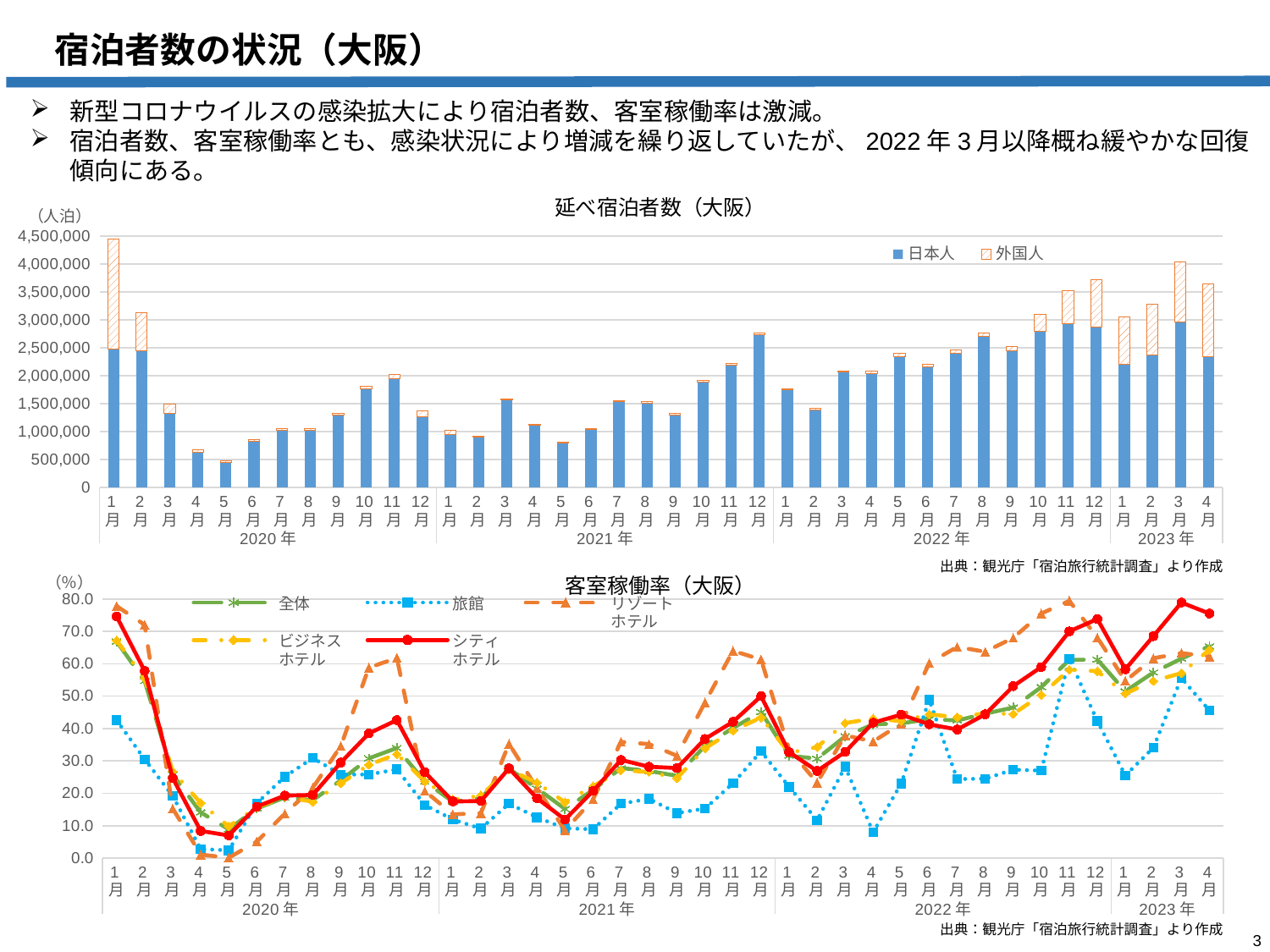

宿泊者数の状況（大阪）
新型コロナウイルスの感染拡大により宿泊者数、客室稼働率は激減。
宿泊者数、客室稼働率とも、感染状況により増減を繰り返していたが、2022年3月以降概ね緩やかな回復傾向にある。
延べ宿泊者数（大阪）
（人泊）

### Chart

| Category | 日本人 | 外国人 |
|---|---|---|
| 1月 | 2476650.0 | 1966700.0 |
| 2月 | 2445750.0 | 685300.0 |
| 3月 | 1334720.0 | 159200.0 |
| 4月 | 629950.0 | 42200.0 |
| 5月 | 451130.0 | 33160.0 |
| 6月 | 823900.0 | 30950.0 |
| 7月 | 1030290.0 | 29190.0 |
| 8月 | 1017100.0 | 30940.0 |
| 9月 | 1291610.0 | 33070.0 |
| 10月 | 1767950.0 | 41510.0 |
| 11月 | 1953460.0 | 69120.0 |
| 12月 | 1269750.0 | 103410.0 |
| 1月 | 949350.0 | 69730.0 |
| 2月 | 903560.0 | 18250.0 |
| 3月 | 1566720.0 | 20150.0 |
| 4月 | 1117010.0 | 18260.0 |
| 5月 | 795580.0 | 21270.0 |
| 6月 | 1044640.0 | 17910.0 |
| 7月 | 1533900.0 | 19760.0 |
| 8月 | 1514110.0 | 20450.0 |
| 9月 | 1303250.0 | 25010.0 |
| 10月 | 1890520.0 | 25040.0 |
| 11月 | 2189340.0 | 32400.0 |
| 12月 | 2731370.0 | 31160.0 |
| 1月 | 1746080.0 | 26810.0 |
| 2月 | 1391550.0 | 22600.0 |
| 3月 | 2063330.0 | 28140.0 |
| 4月 | 2046650.0 | 45150.0 |
| 5月 | 2347240.0 | 62130.0 |
| 6月 | 2160550.0 | 43170.0 |
| 7月 | 2407650.0 | 50150.0 |
| 8月 | 2702560.0 | 64750.0 |
| 9月 | 2441600.0 | 82970.0 |
| 10月 | 2800810.0 | 290960.0 |
| 11月 | 2925950.0 | 596850.0 |
| 12月 | 2875930.0 | 839410.0 |
| 1月 | 2210520.0 | 846840.0 |
| 2月 | 2374960.0 | 911430.0 |
| 3月 | 2960440.0 | 1074960.0 |
| 4月 | 2340470.0 | 1305630.0 |
出典：観光庁「宿泊旅行統計調査」より作成
客室稼働率（大阪）
（％）

### Chart

| Category | 全体 | 旅館 | リゾート
ホテル | ビジネス
ホテル | シティ
ホテル |
|---|---|---|---|---|---|
| 1月 | 66.9 | 42.6 | 77.8 | 67.2 | 74.6 |
| 2月 | 54.7 | 30.5 | 72.0 | 55.5 | 57.8 |
| 3月 | 25.8 | 19.2 | 15.3 | 26.8 | 24.7 |
| 4月 | 14.1 | 2.8 | 1.1 | 17.0 | 8.4 |
| 5月 | 8.9 | 2.4 | 0.1 | 9.8 | 7.0 |
| 6月 | 15.3 | 16.9 | 5.1 | 15.7 | 15.9 |
| 7月 | 18.7 | 25.1 | 13.7 | 18.9 | 19.3 |
| 8月 | 17.9 | 30.9 | 21.7 | 17.4 | 19.5 |
| 9月 | 24.0 | 25.8 | 34.6 | 23.1 | 29.5 |
| 10月 | 30.8 | 25.8 | 58.8 | 28.8 | 38.5 |
| 11月 | 34.0 | 27.4 | 61.8 | 32.1 | 42.6 |
| 12月 | 23.6 | 16.4 | 20.7 | 23.7 | 26.5 |
| 1月 | 17.4 | 11.9 | 13.5 | 18.0 | 17.5 |
| 2月 | 18.5 | 9.1 | 13.9 | 19.3 | 17.6 |
| 3月 | 27.6 | 16.8 | 35.3 | 27.3 | 27.7 |
| 4月 | 21.5 | 12.6 | 21.6 | 23.3 | 18.5 |
| 5月 | 15.2 | 9.2 | 8.6 | 17.2 | 11.9 |
| 6月 | 21.0 | 8.9 | 18.1 | 22.2 | 20.7 |
| 7月 | 27.8 | 16.8 | 35.9 | 27.1 | 30.3 |
| 8月 | 26.9 | 18.3 | 35.2 | 26.6 | 28.2 |
| 9月 | 25.4 | 13.9 | 31.6 | 24.7 | 27.8 |
| 10月 | 34.7 | 15.3 | 48.1 | 33.9 | 36.8 |
| 11月 | 40.2 | 23.1 | 64.0 | 39.4 | 42.1 |
| 12月 | 45.1 | 33.0 | 61.3 | 43.4 | 50.0 |
| 1月 | 31.6 | 22.0 | 33.6 | 32.5 | 32.7 |
| 2月 | 30.7 | 11.7 | 23.3 | 34.3 | 26.9 |
| 3月 | 37.6 | 28.2 | 37.9 | 41.7 | 32.8 |
| 4月 | 41.3 | 8.0 | 36.0 | 43.1 | 41.8 |
| 5月 | 41.6 | 23.0 | 41.5 | 42.3 | 44.3 |
| 6月 | 42.9 | 48.9 | 60.2 | 44.4 | 41.3 |
| 7月 | 42.5 | 24.4 | 65.2 | 43.5 | 39.7 |
| 8月 | 44.6 | 24.5 | 63.7 | 44.7 | 44.4 |
| 9月 | 46.5 | 27.3 | 68.0 | 44.5 | 53.1 |
| 10月 | 52.8 | 27.0 | 75.5 | 50.4 | 59.0 |
| 11月 | 61.2 | 61.6 | 79.4 | 58.2 | 70.0 |
| 12月 | 61.3 | 42.3 | 68.1 | 57.7 | 73.8 |
| 1月 | 51.5 | 25.5 | 54.7 | 50.8 | 58.3 |
| 2月 | 57.3 | 34.1 | 61.7 | 54.7 | 68.5 |
| 3月 | 61.6 | 55.6 | 63.3 | 57.1 | 78.9 |
| 4月 | 65.4 | 45.6 | 62.2 | 64.3 | 75.5 |
出典：観光庁「宿泊旅行統計調査」より作成
3